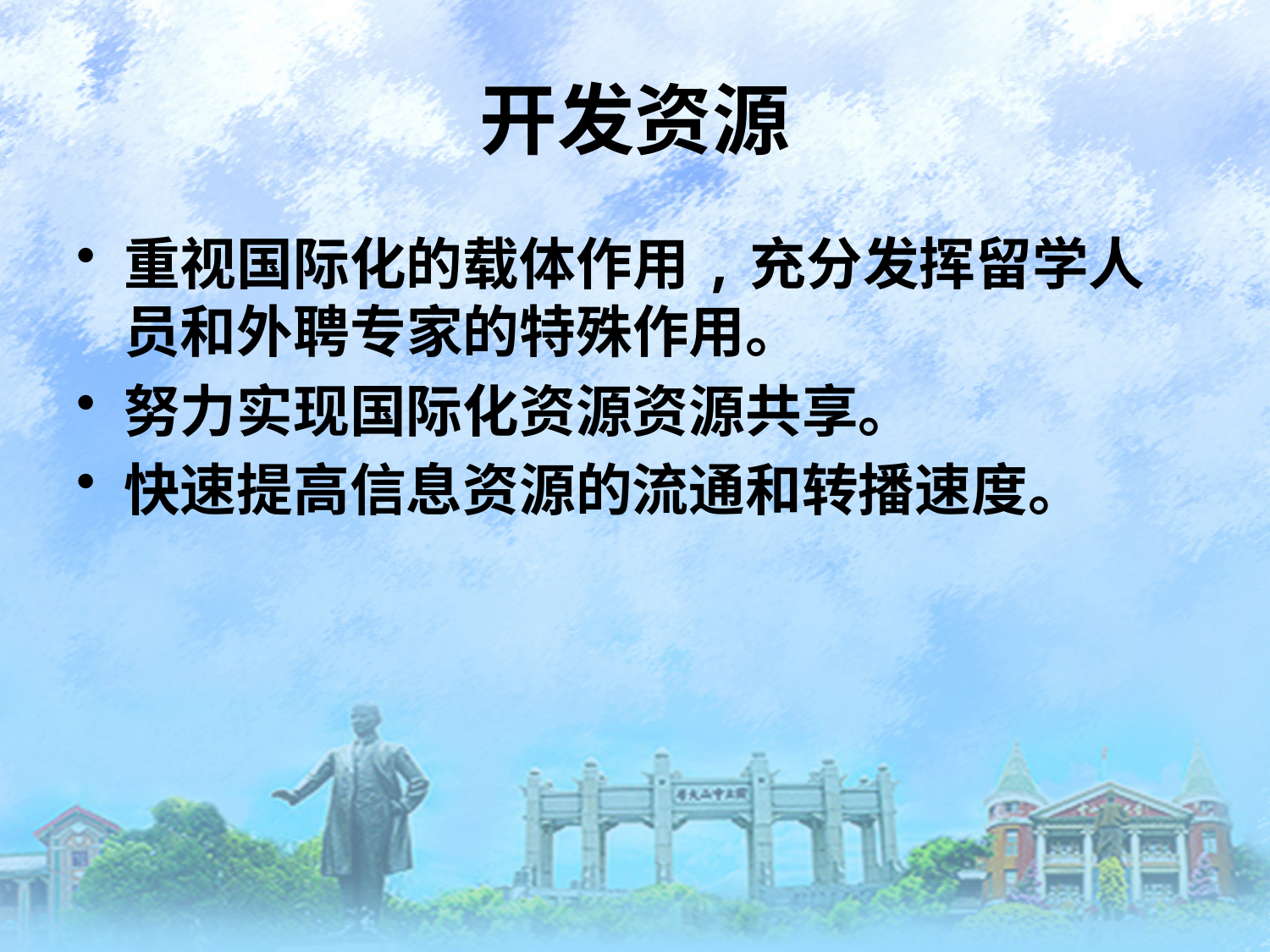

# 开发资源
重视国际化的载体作用,充分发挥留学人员和外聘专家的特殊作用。
努力实现国际化资源资源共享。
快速提高信息资源的流通和转播速度。